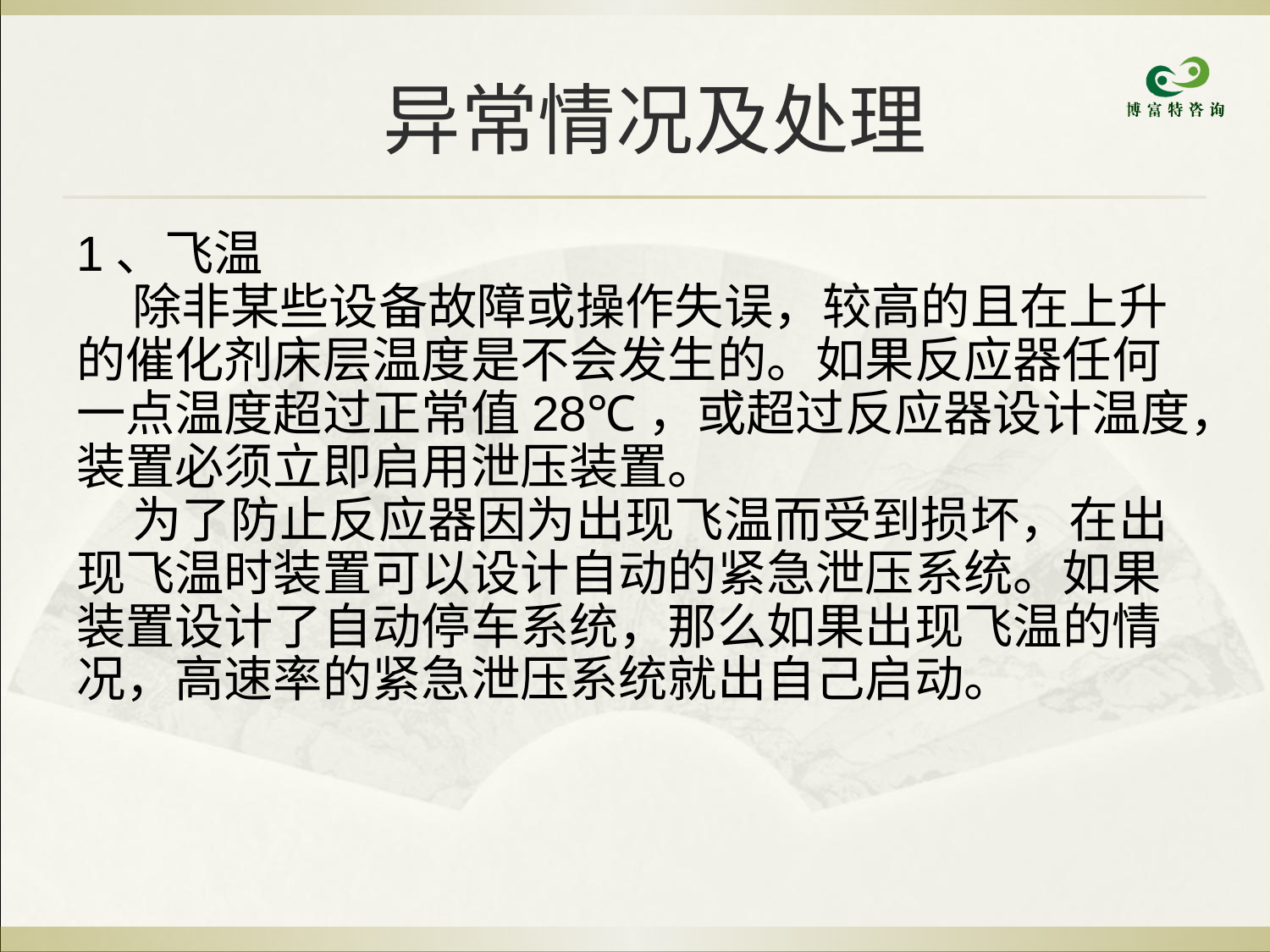

异常情况及处理
1、飞温
    除非某些设备故障或操作失误，较高的且在上升的催化剂床层温度是不会发生的。如果反应器任何一点温度超过正常值28℃，或超过反应器设计温度，装置必须立即启用泄压装置。
    为了防止反应器因为出现飞温而受到损坏，在出现飞温时装置可以设计自动的紧急泄压系统。如果装置设计了自动停车系统，那么如果出现飞温的情况，高速率的紧急泄压系统就出自己启动。